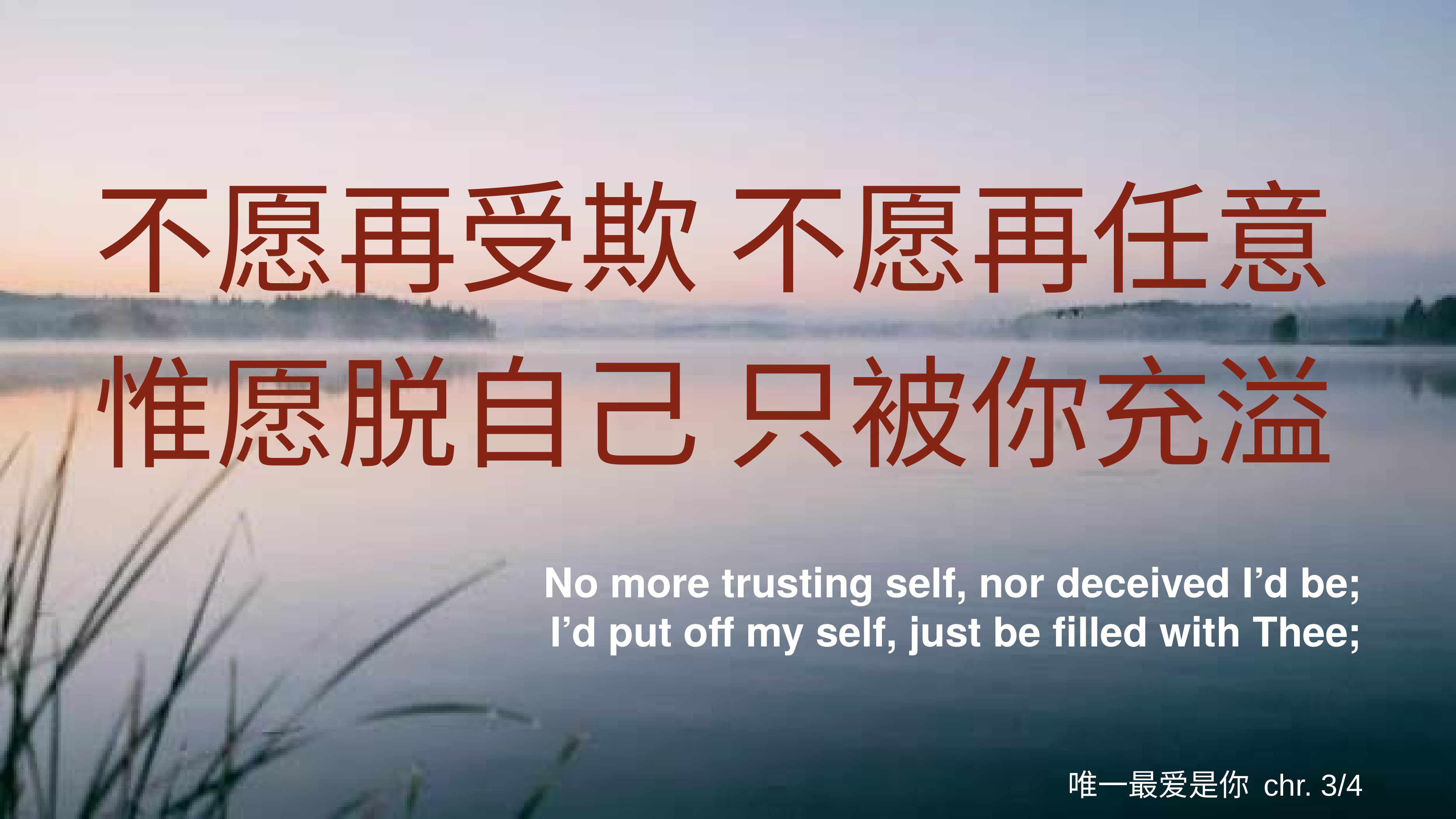

不愿再受欺 不愿再任意
惟愿脱自己 只被你充溢
No more trusting self, nor deceived I’d be;
I’d put off my self, just be filled with Thee;
唯一最爱是你 chr. 3/4